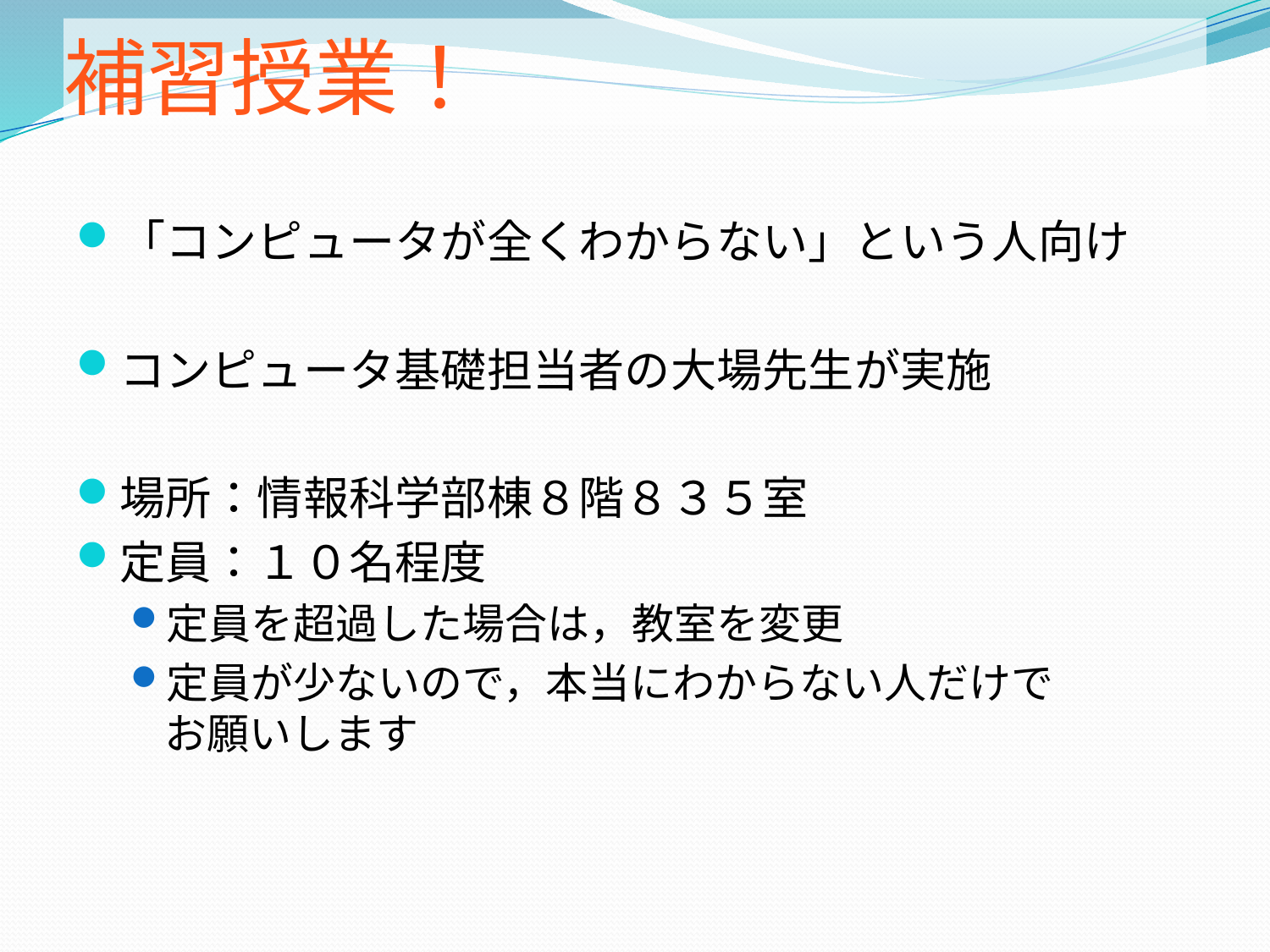

# 補習授業！

「コンピュータが全くわからない」という人向け

コンピュータ基礎担当者の大場先生が実施

場所：情報科学部棟８階８３５室
定員：１０名程度
定員を超過した場合は，教室を変更
定員が少ないので，本当にわからない人だけで
お願いします